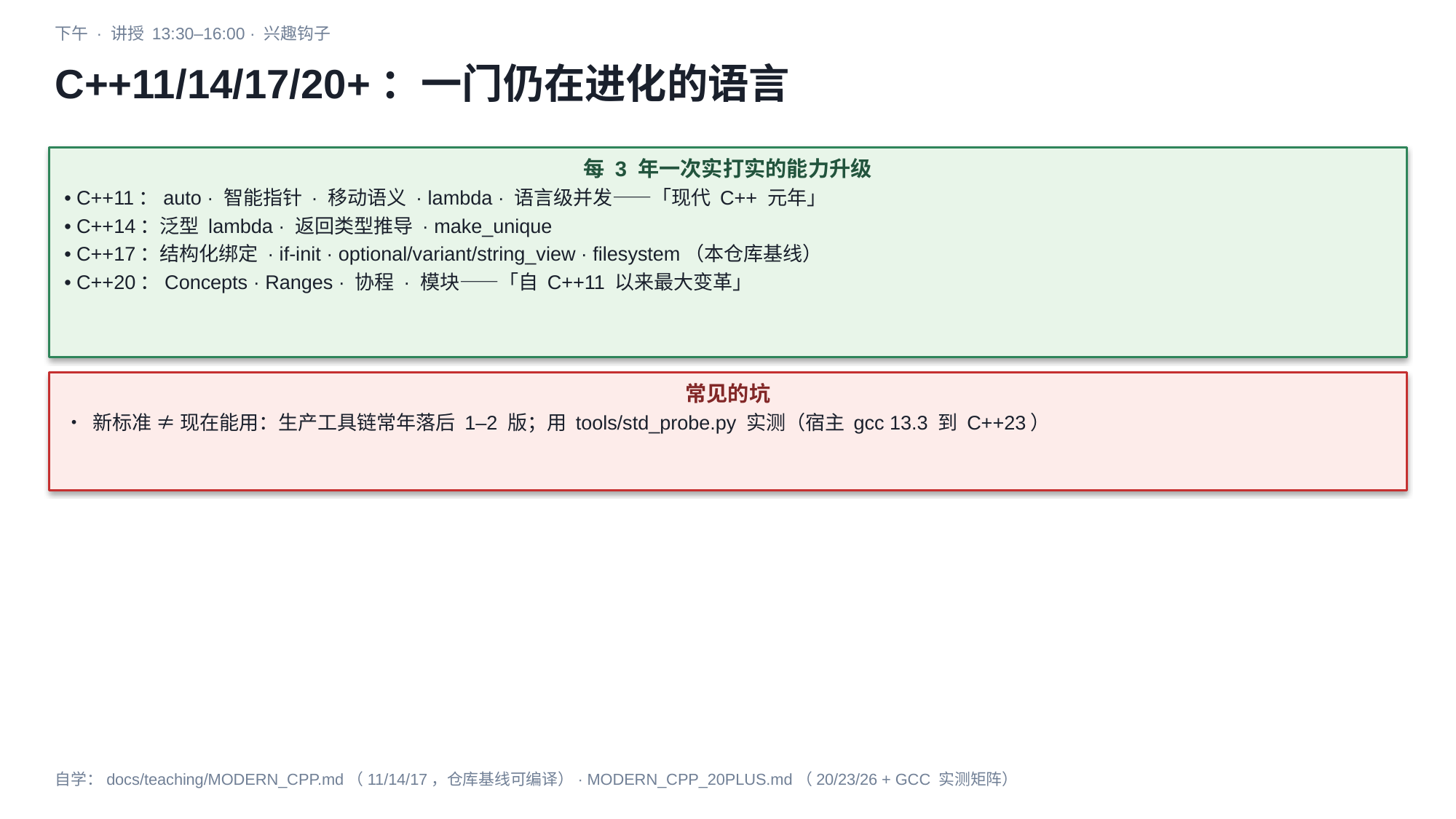

下午 · 讲授 13:30–16:00 · 兴趣钩子
C++11/14/17/20+：一门仍在进化的语言
每 3 年一次实打实的能力升级
• C++11：auto · 智能指针 · 移动语义 · lambda · 语言级并发——「现代 C++ 元年」
• C++14：泛型 lambda · 返回类型推导 · make_unique
• C++17：结构化绑定 · if-init · optional/variant/string_view · filesystem（本仓库基线）
• C++20：Concepts · Ranges · 协程 · 模块——「自 C++11 以来最大变革」
常见的坑
• 新标准 ≠ 现在能用：生产工具链常年落后 1–2 版；用 tools/std_probe.py 实测（宿主 gcc 13.3 到 C++23）
自学：docs/teaching/MODERN_CPP.md（11/14/17，仓库基线可编译）· MODERN_CPP_20PLUS.md（20/23/26 + GCC 实测矩阵）